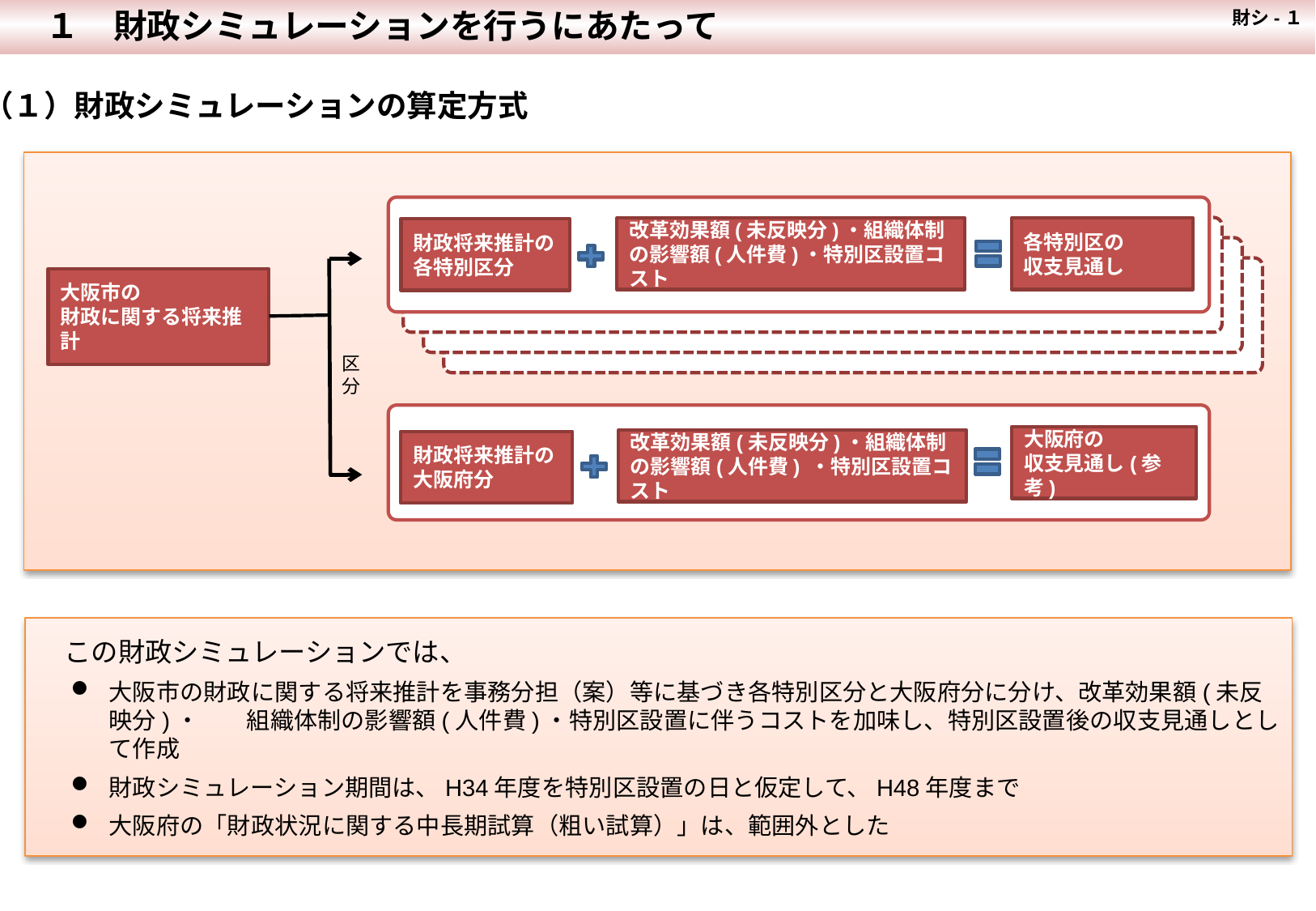

１　財政シミュレーションを行うにあたって
 財シ-１
（１）財政シミュレーションの算定方式

改革効果額(未反映分)・組織体制の影響額(人件費)・特別区設置コスト
各特別区の
収支見通し
財政将来推計の
各特別区分

大阪市の
財政に関する将来推計
区分

大阪府の
収支見通し(参考)
改革効果額(未反映分)・組織体制の影響額(人件費) ・特別区設置コスト
財政将来推計の
大阪府分

　この財政シミュレーションでは、
大阪市の財政に関する将来推計を事務分担（案）等に基づき各特別区分と大阪府分に分け、改革効果額(未反映分)・　　組織体制の影響額(人件費)・特別区設置に伴うコストを加味し、特別区設置後の収支見通しとして作成
財政シミュレーション期間は、H34年度を特別区設置の日と仮定して、H48年度まで
大阪府の「財政状況に関する中長期試算（粗い試算）」は、範囲外とした